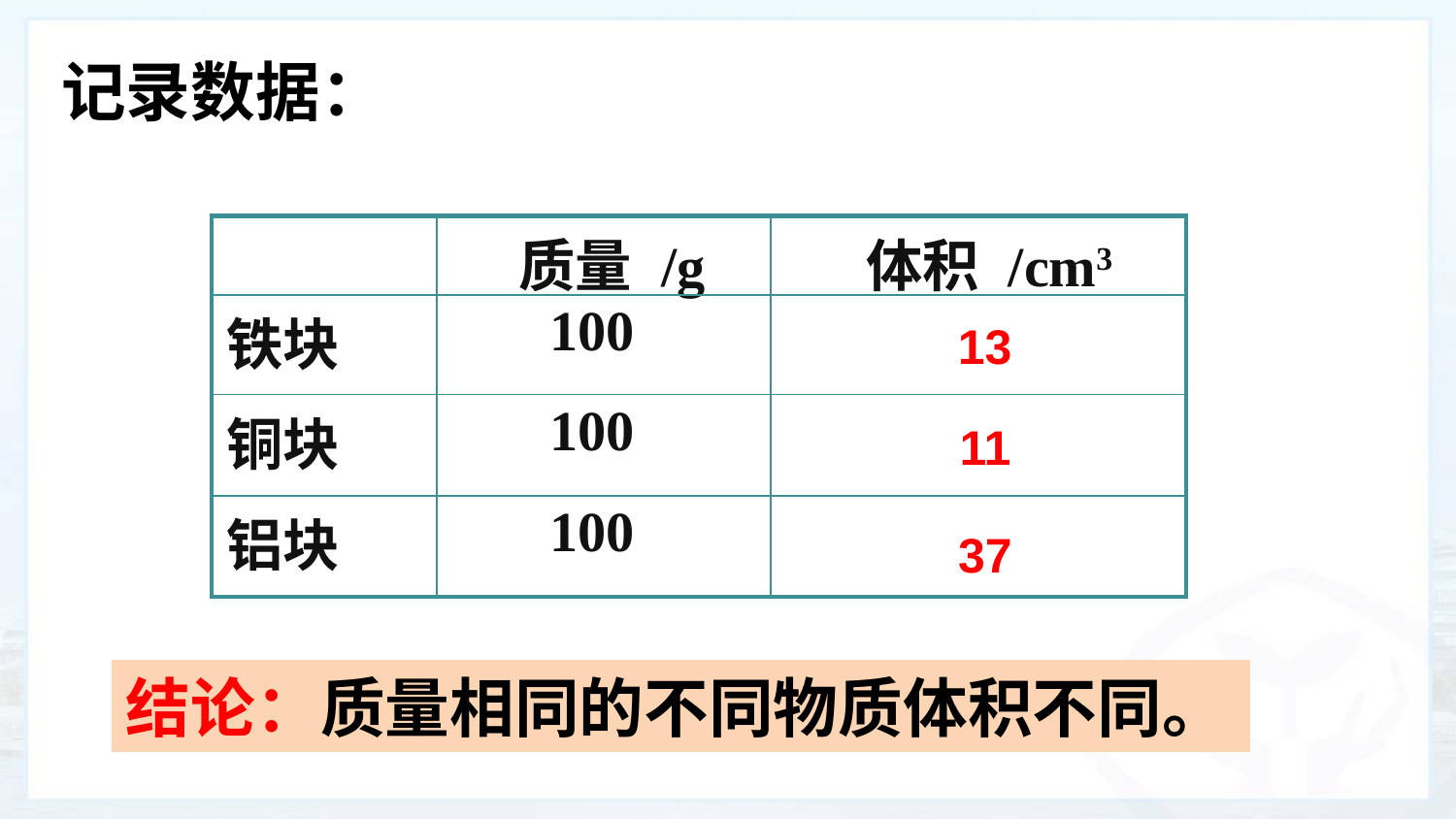

记录数据：
|  | 质量 /g | 体积 /cm3 |
| --- | --- | --- |
| 铁块 | 100 |  |
| 铜块 | 100 |  |
| 铝块 | 100 |  |
13

11
37
结论：质量相同的不同物质体积不同。